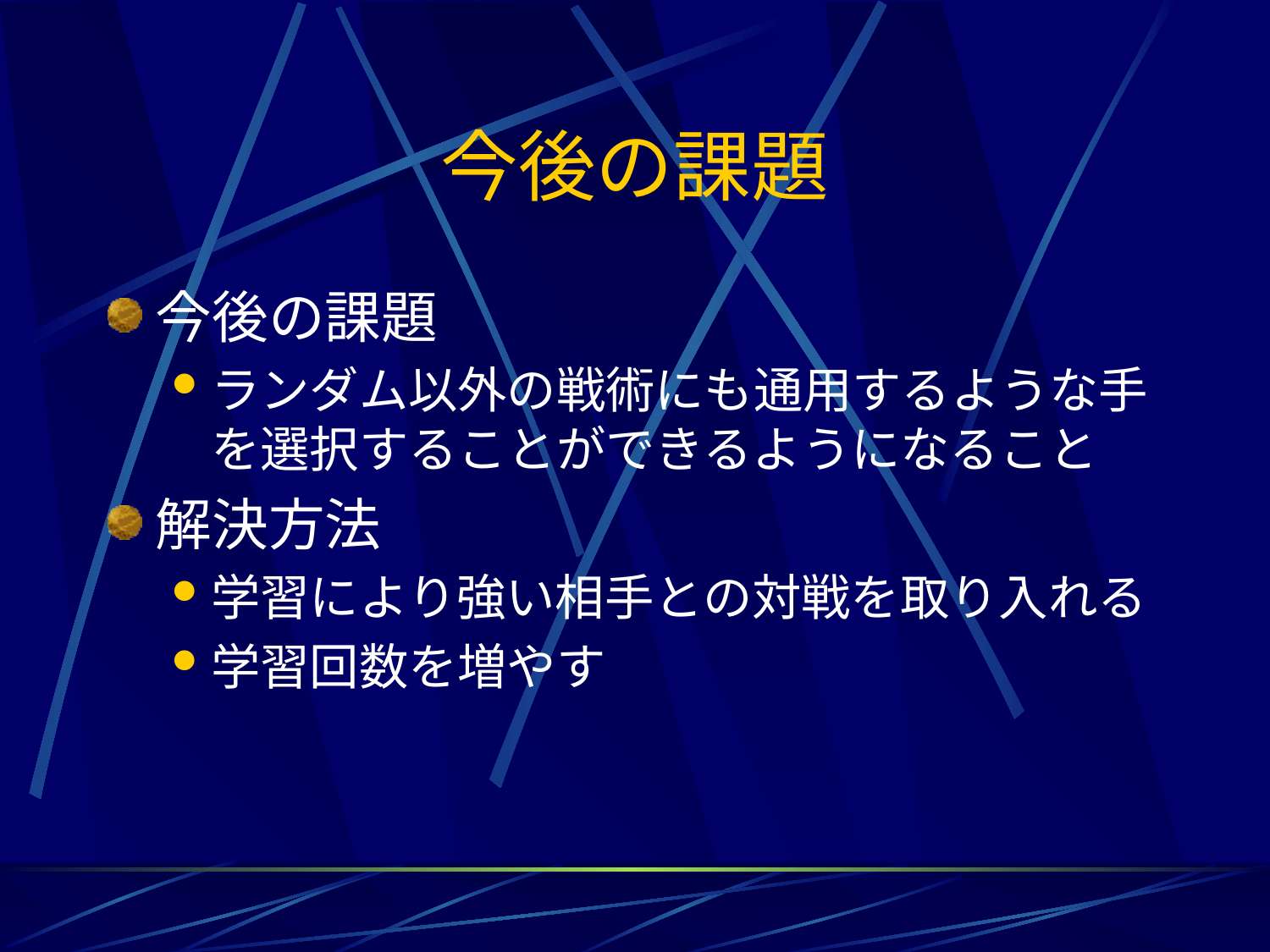

# 今後の課題
今後の課題
ランダム以外の戦術にも通用するような手を選択することができるようになること
解決方法
学習により強い相手との対戦を取り入れる
学習回数を増やす